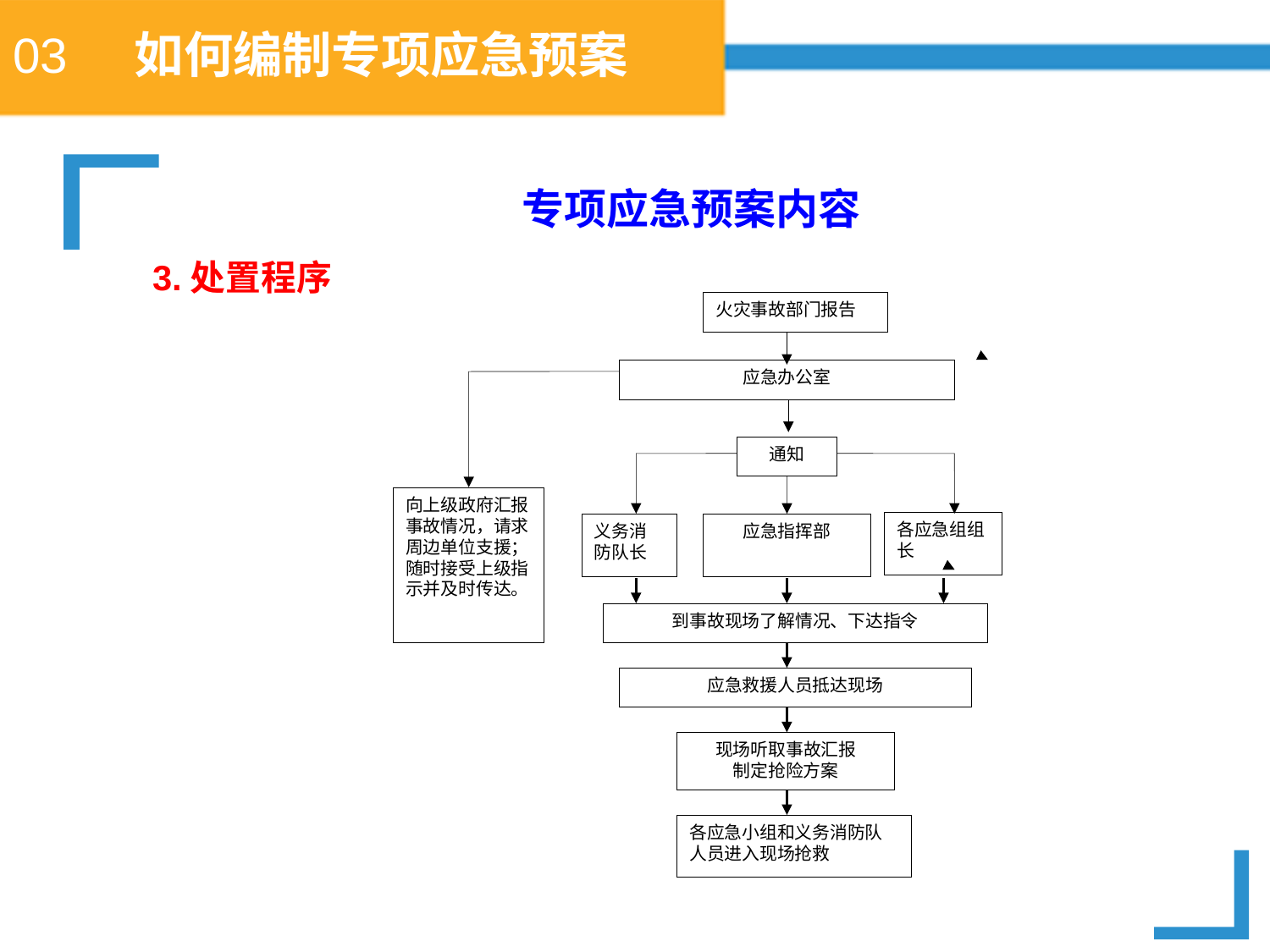

# 03    如何编制专项应急预案

专项应急预案内容
3.处置程序

火灾事故部门报告

应急办公室

通知

向上级政府汇报事故情况，请求周边单位支援；随时接受上级指示并及时传达。

各应急组组长

义务消防队长

应急指挥部

到事故现场了解情况、下达指令

应急救援人员抵达现场

现场听取事故汇报
制定抢险方案

各应急小组和义务消防队人员进入现场抢救